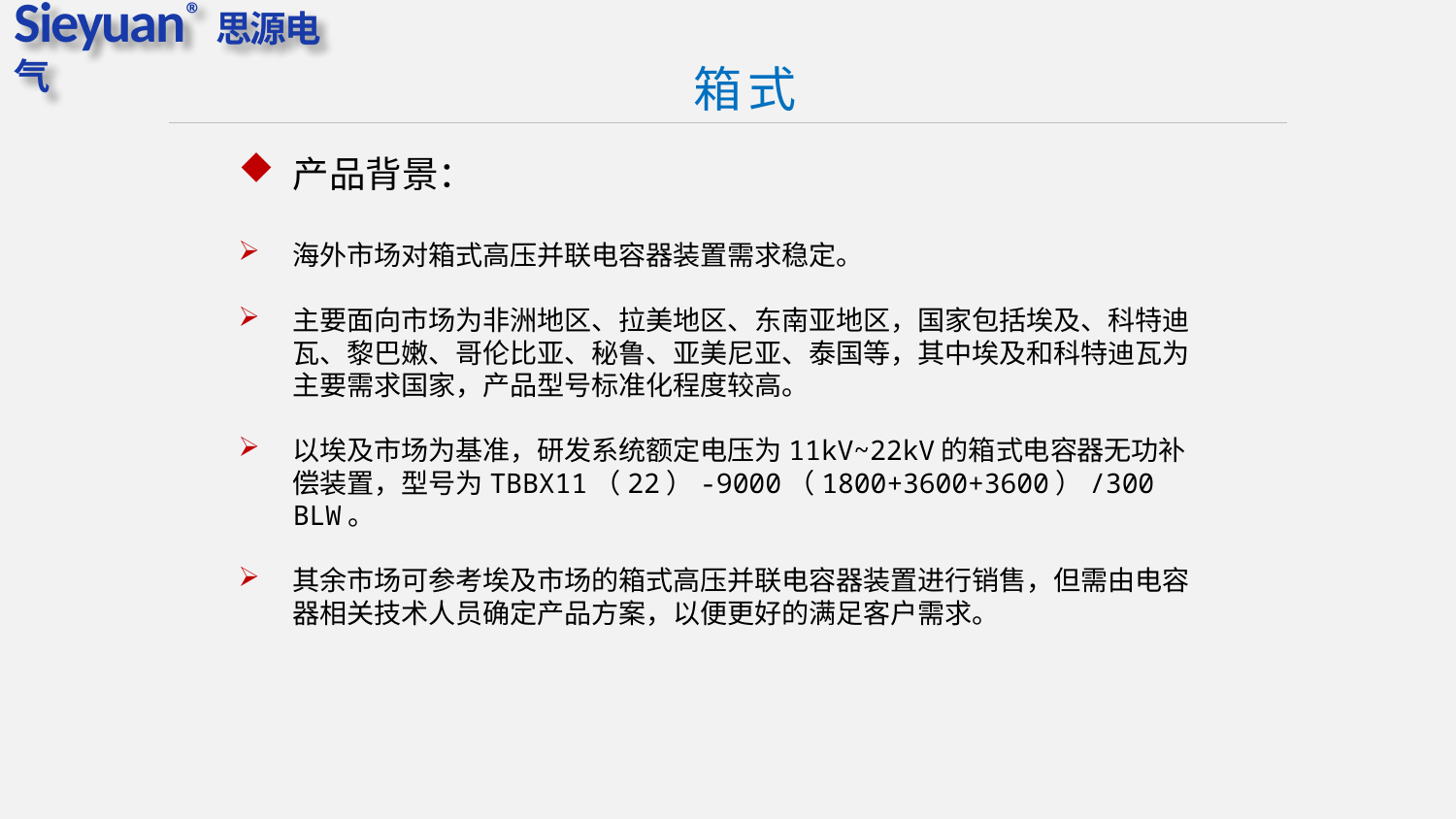

箱式
产品背景：

海外市场对箱式高压并联电容器装置需求稳定。

主要面向市场为非洲地区、拉美地区、东南亚地区，国家包括埃及、科特迪瓦、黎巴嫩、哥伦比亚、秘鲁、亚美尼亚、泰国等，其中埃及和科特迪瓦为主要需求国家，产品型号标准化程度较高。

以埃及市场为基准，研发系统额定电压为11kV~22kV的箱式电容器无功补偿装置，型号为TBBX11（22）-9000（1800+3600+3600）/300 BLW。

其余市场可参考埃及市场的箱式高压并联电容器装置进行销售，但需由电容器相关技术人员确定产品方案，以便更好的满足客户需求。

一.固定容量电容器成套柜
适用场景
主要功能
产品特色